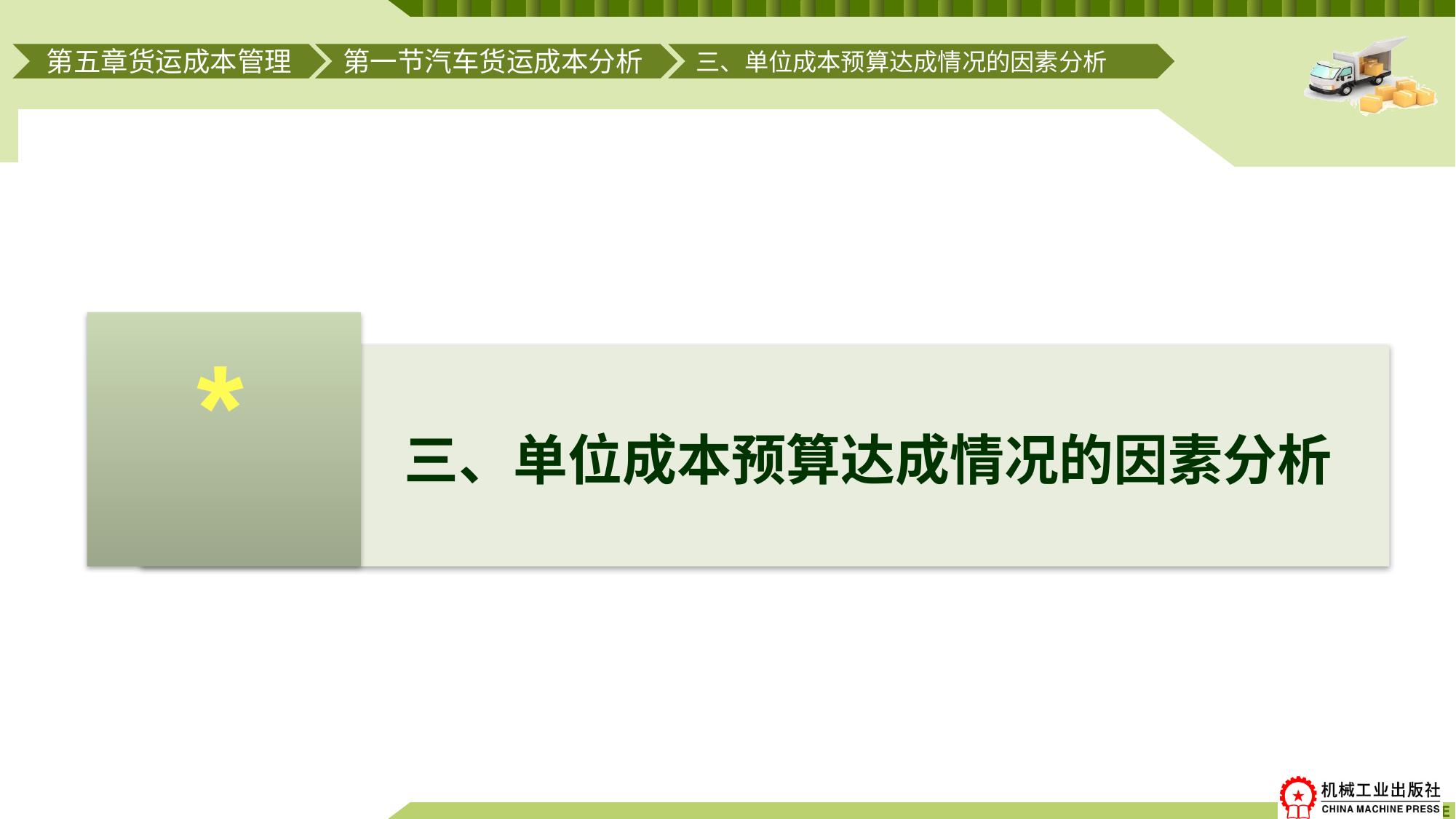

第一节汽车货运成本分析
三、单位成本预算达成情况的因素分析
第五章货运成本管理
三、单位成本预算达成情况的因素分析
*